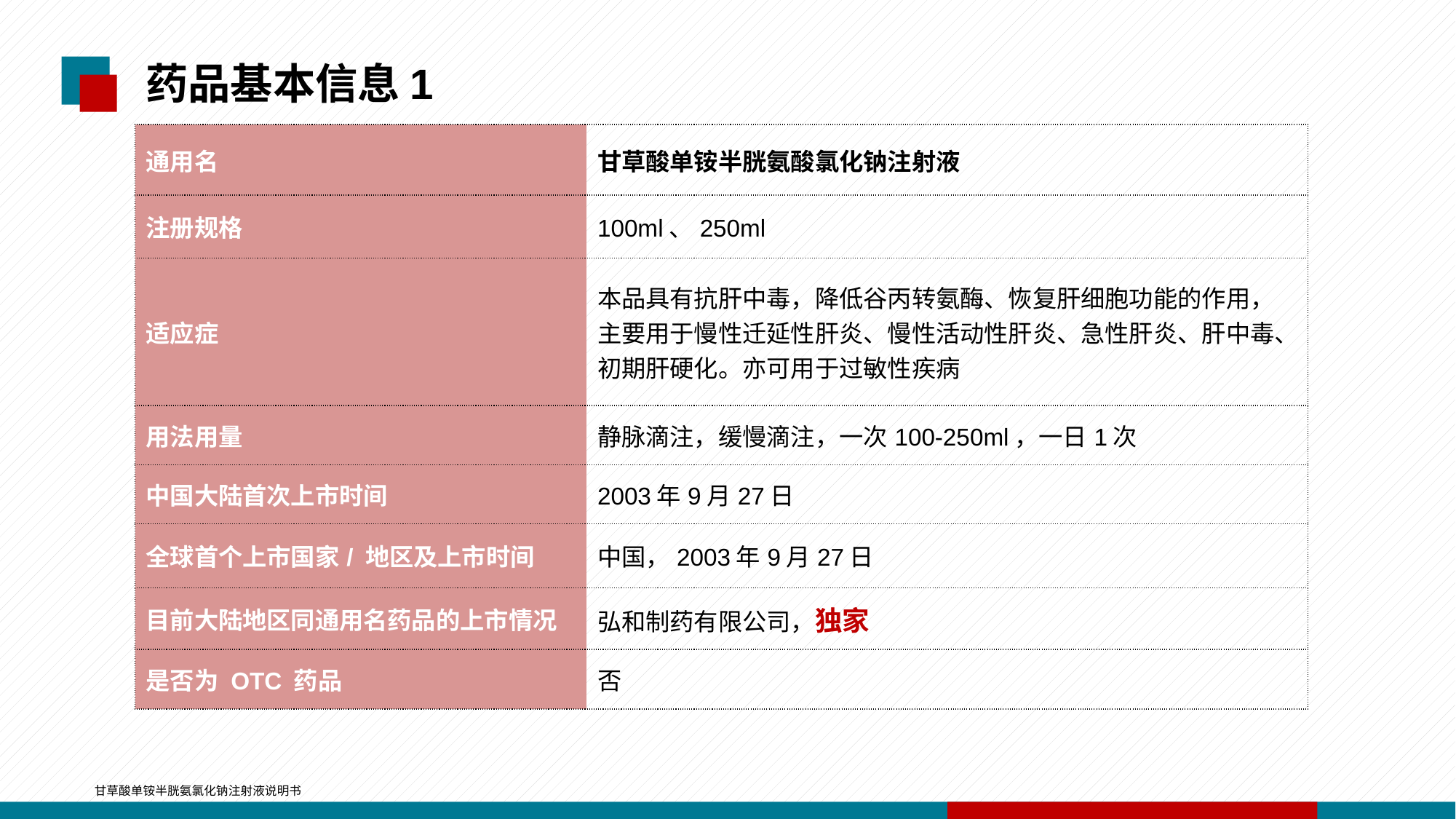

# 药品基本信息1
| 通用名 | 甘草酸单铵半胱氨酸氯化钠注射液 |
| --- | --- |
| 注册规格 | 100ml、250ml |
| 适应症 | 本品具有抗肝中毒，降低谷丙转氨酶、恢复肝细胞功能的作用，主要用于慢性迁延性肝炎、慢性活动性肝炎、急性肝炎、肝中毒、初期肝硬化。亦可用于过敏性疾病 |
| 用法用量 | 静脉滴注，缓慢滴注，一次100-250ml，一日1次 |
| 中国大陆首次上市时间 | 2003年9月27日 |
| 全球首个上市国家/ 地区及上市时间 | 中国，2003年9月27日 |
| 目前大陆地区同通用名药品的上市情况 | 弘和制药有限公司，独家 |
| 是否为 OTC 药品 | 否 |
甘草酸单铵半胱氨氯化钠注射液说明书